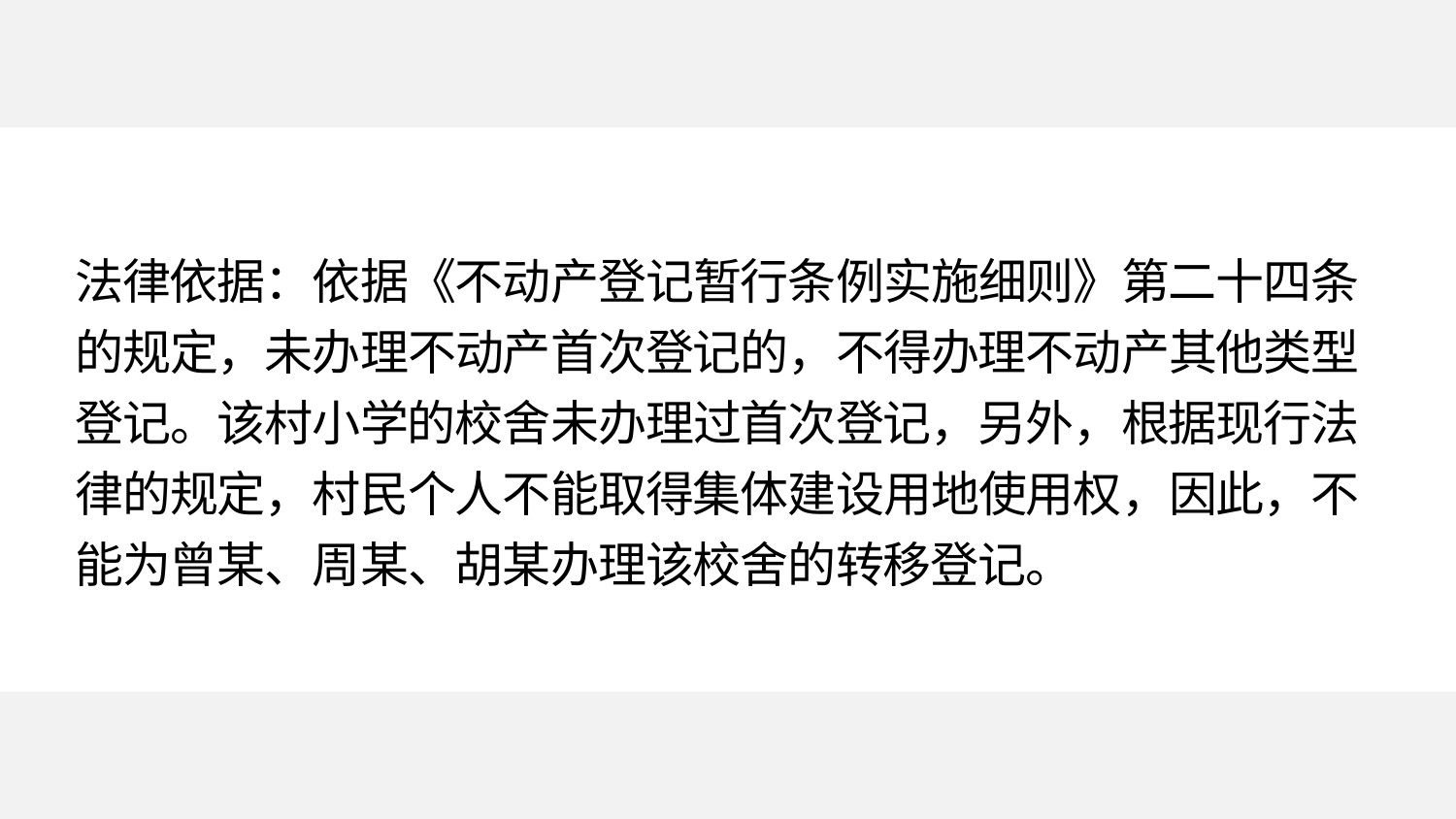

法律依据：依据《不动产登记暂行条例实施细则》第二十四条的规定，未办理不动产首次登记的，不得办理不动产其他类型登记。该村小学的校舍未办理过首次登记，另外，根据现行法律的规定，村民个人不能取得集体建设用地使用权，因此，不能为曾某、周某、胡某办理该校舍的转移登记。